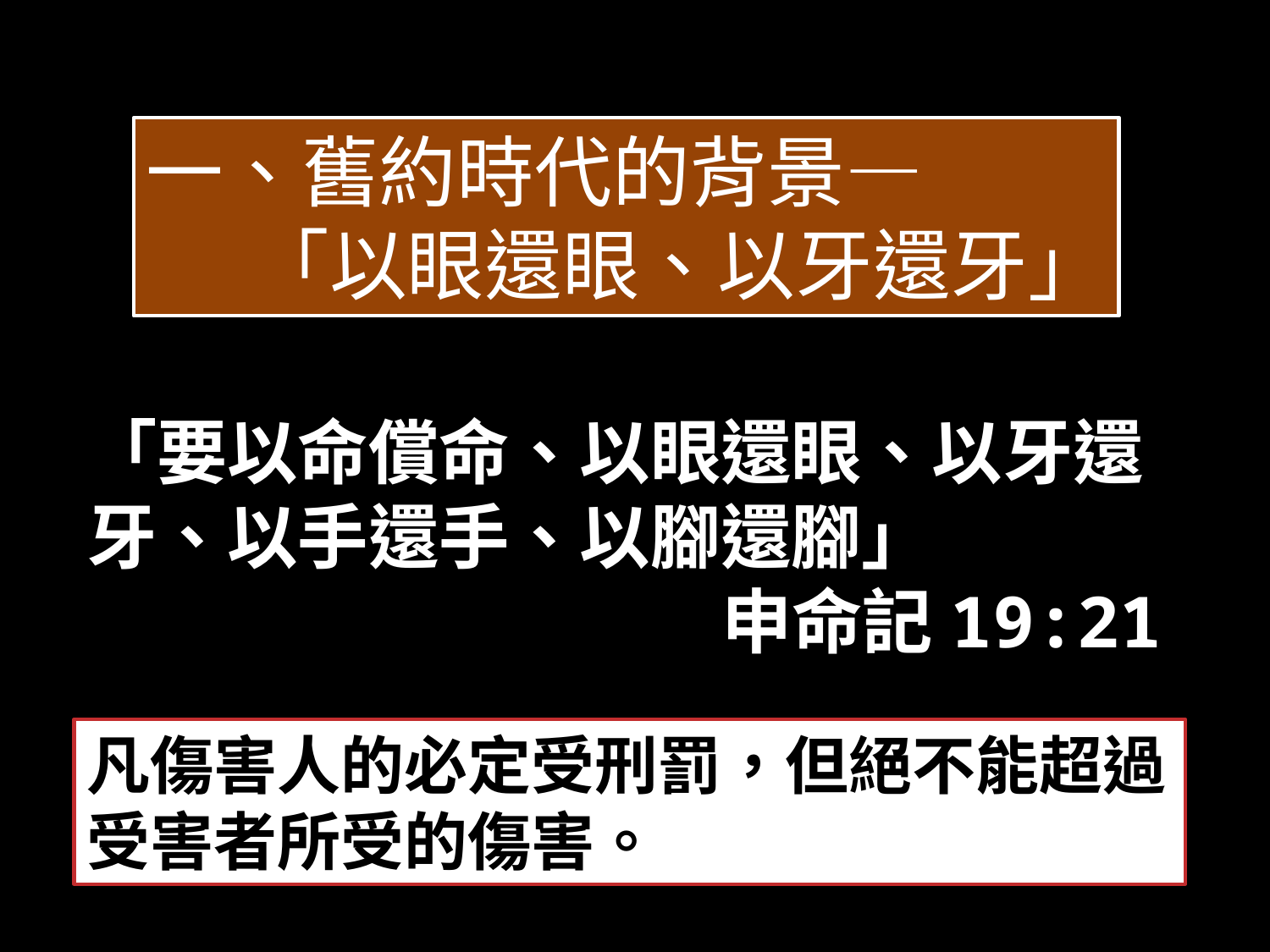

一、舊約時代的背景—
     「以眼還眼、以牙還牙」
「要以命償命、以眼還眼、以牙還牙、以手還手、以腳還腳」
					申命記19:21
凡傷害人的必定受刑罰，但絕不能超過受害者所受的傷害。